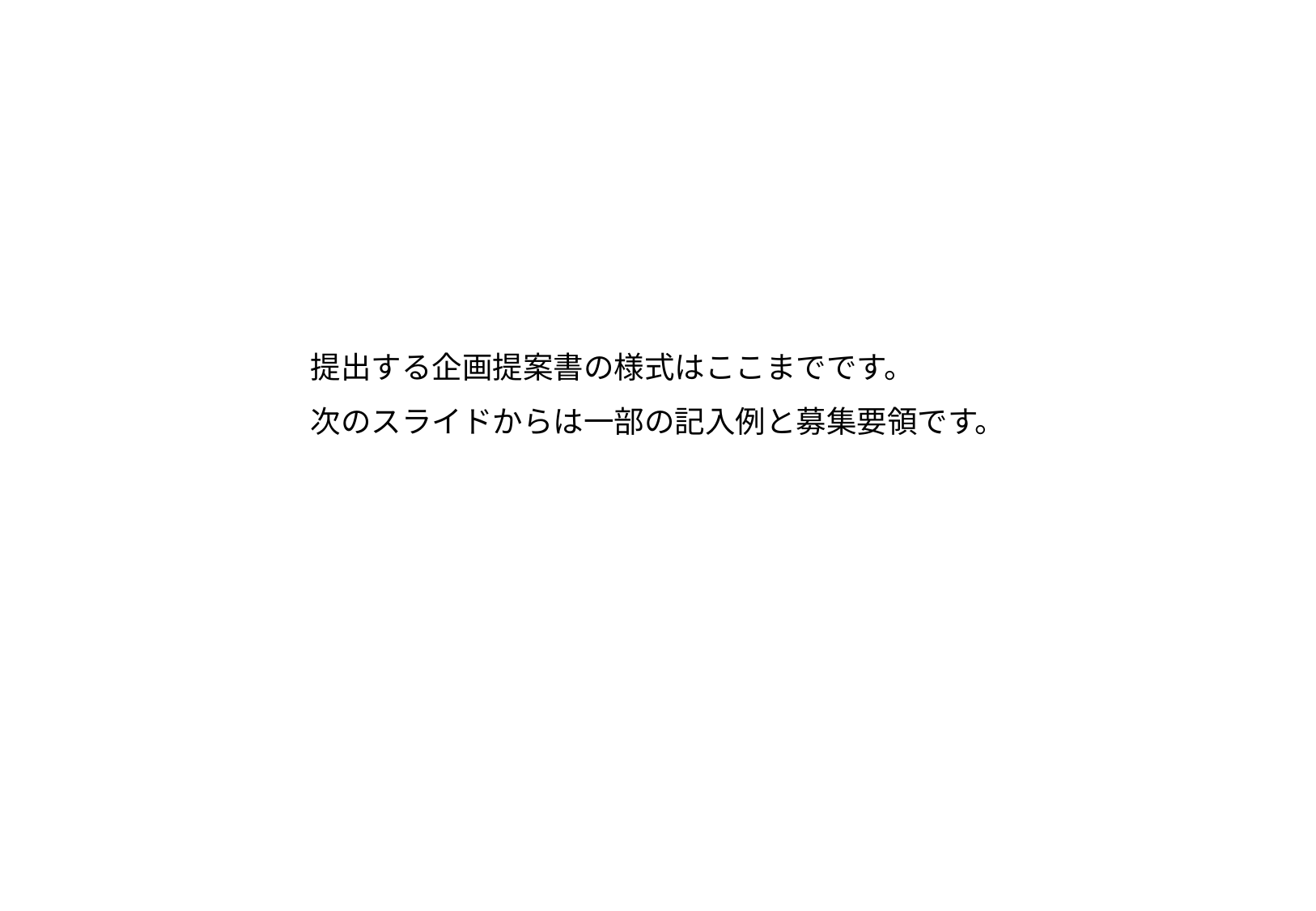

提出する企画提案書の様式はここまでです。
次のスライドからは一部の記入例と募集要領です。